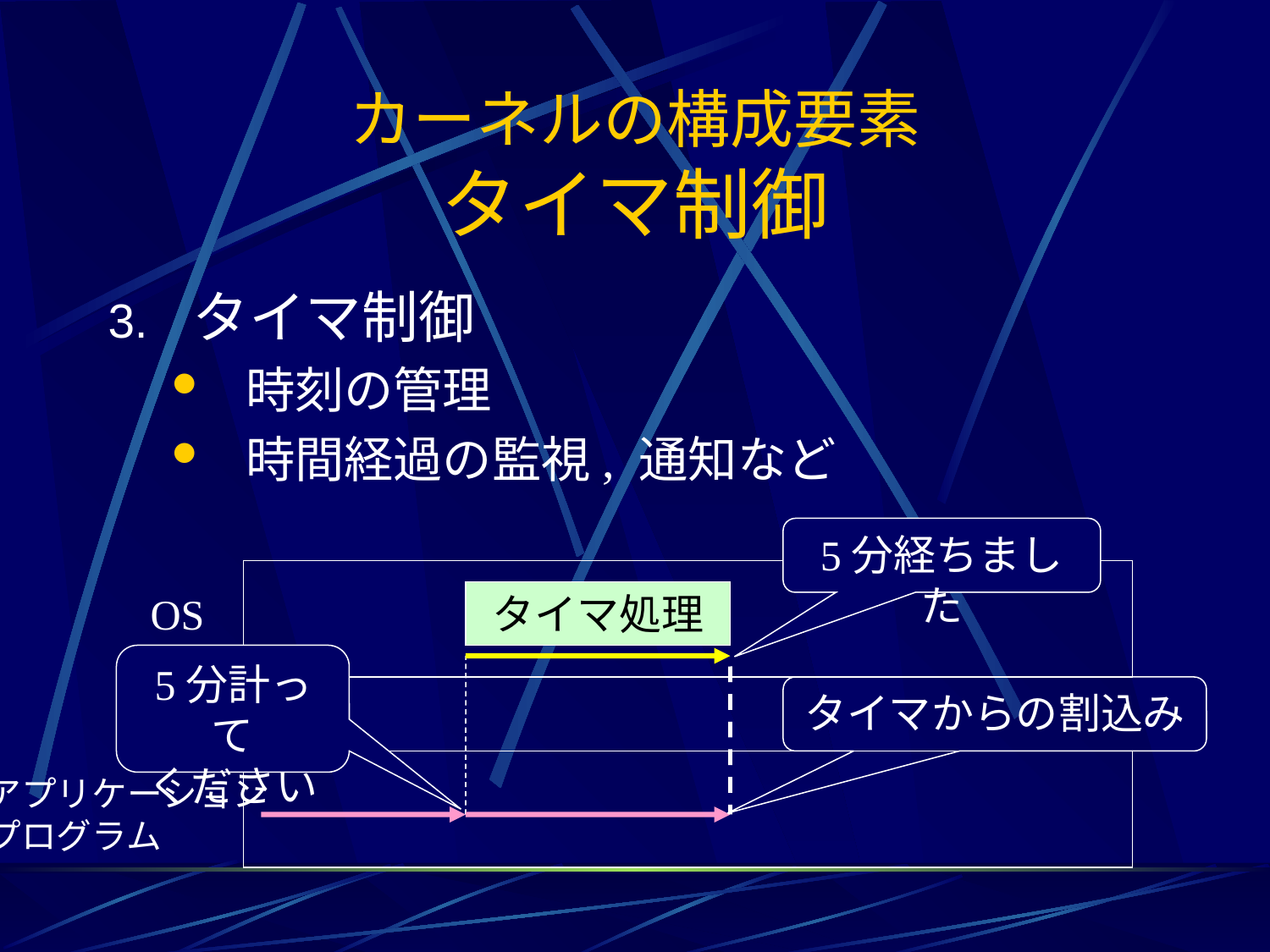

# カーネルの構成要素 タイマ制御
タイマ制御
時刻の管理
時間経過の監視, 通知など
5分経ちました

OS
タイマ処理
5分計って
ください

タイマからの割込み

アプリケーション
プログラム